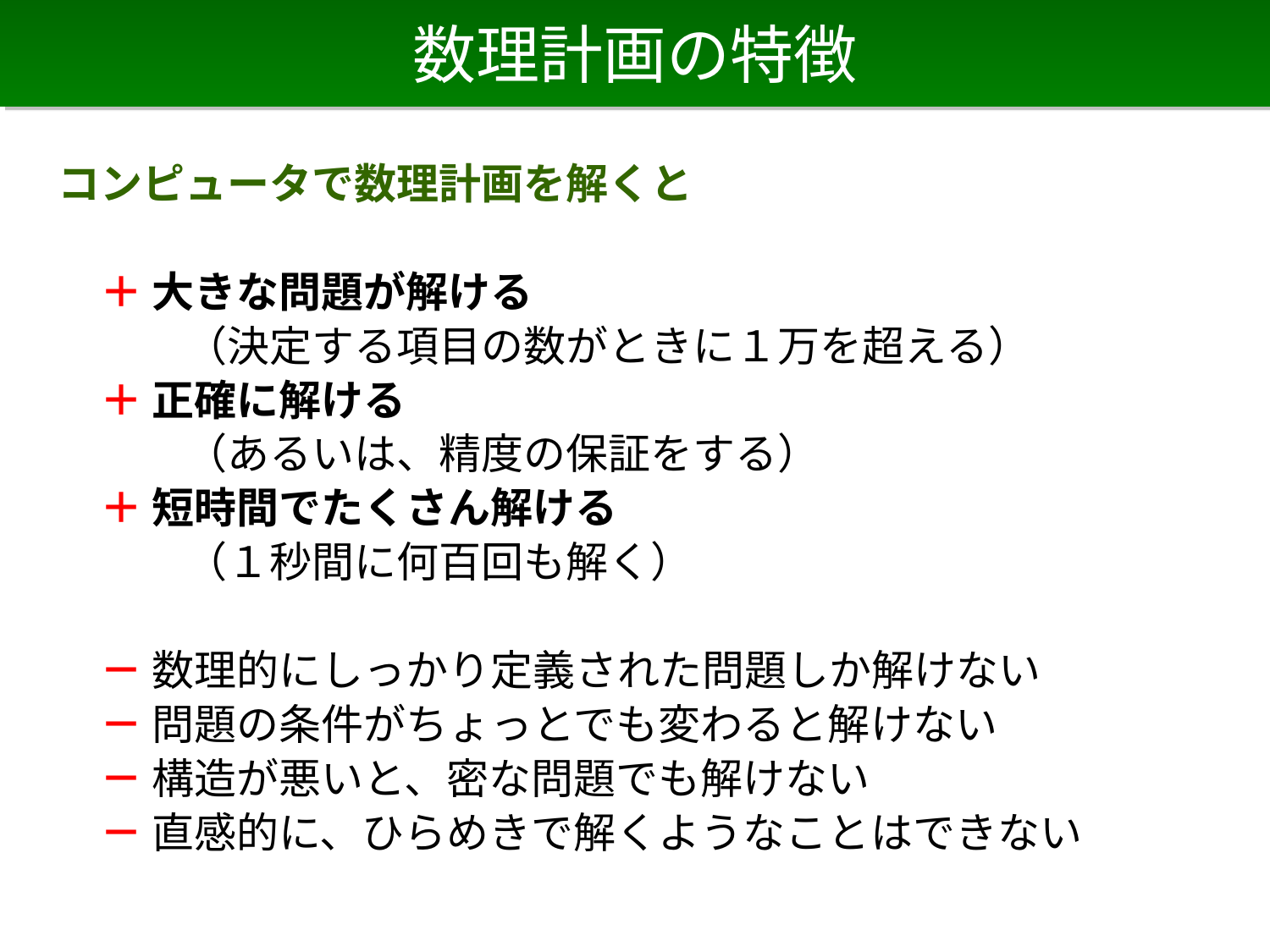

# 数理計画の特徴
コンピュータで数理計画を解くと

　＋ 大きな問題が解ける
　　　（決定する項目の数がときに１万を超える）
　＋ 正確に解ける
　　　（あるいは、精度の保証をする）
　＋ 短時間でたくさん解ける
　　　（１秒間に何百回も解く）

　－ 数理的にしっかり定義された問題しか解けない
　－ 問題の条件がちょっとでも変わると解けない
　－ 構造が悪いと、密な問題でも解けない
　－ 直感的に、ひらめきで解くようなことはできない